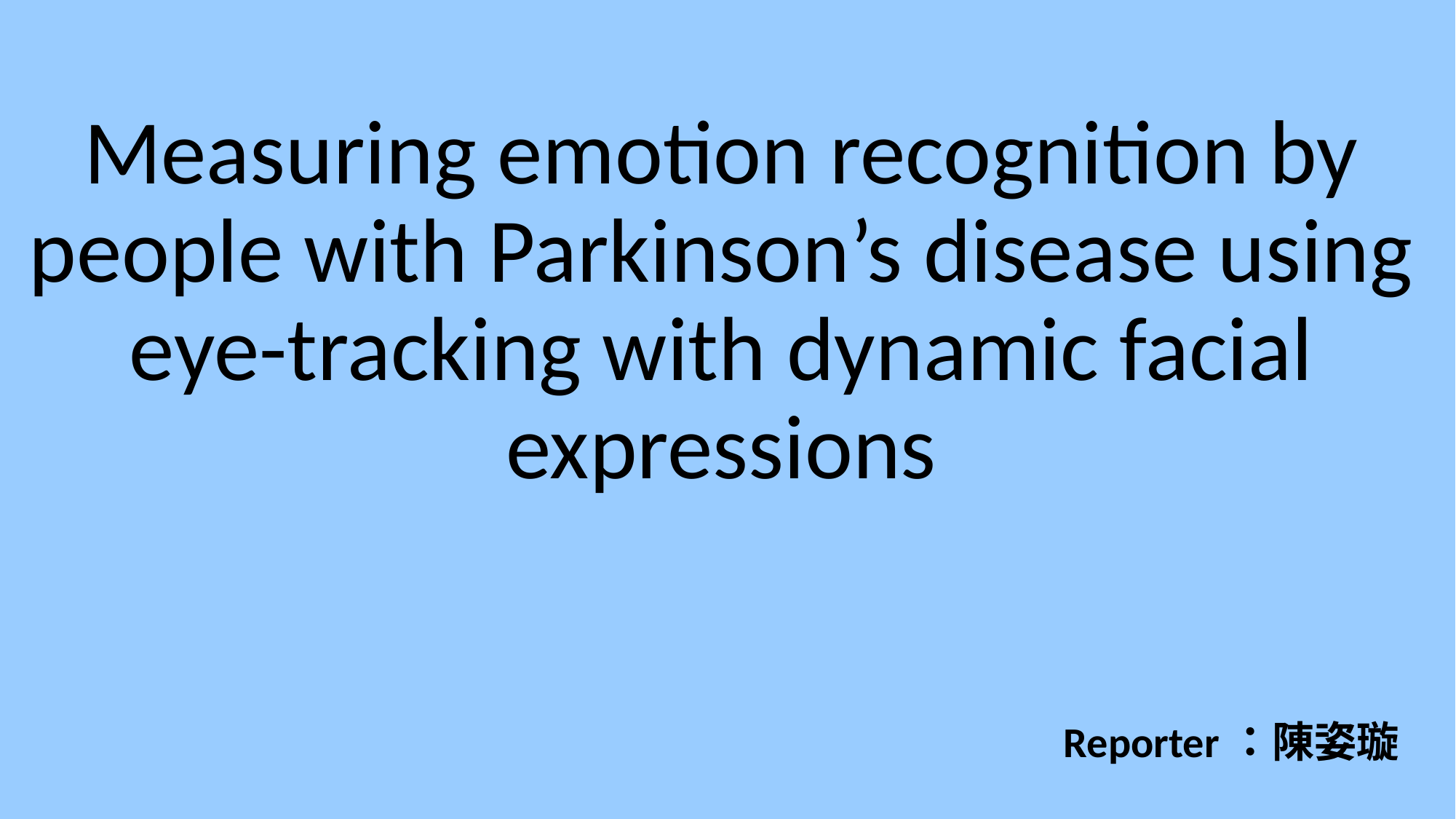

# Measuring emotion recognition by people with Parkinson’s disease using eye-tracking with dynamic facial expressions
Reporter：陳姿璇